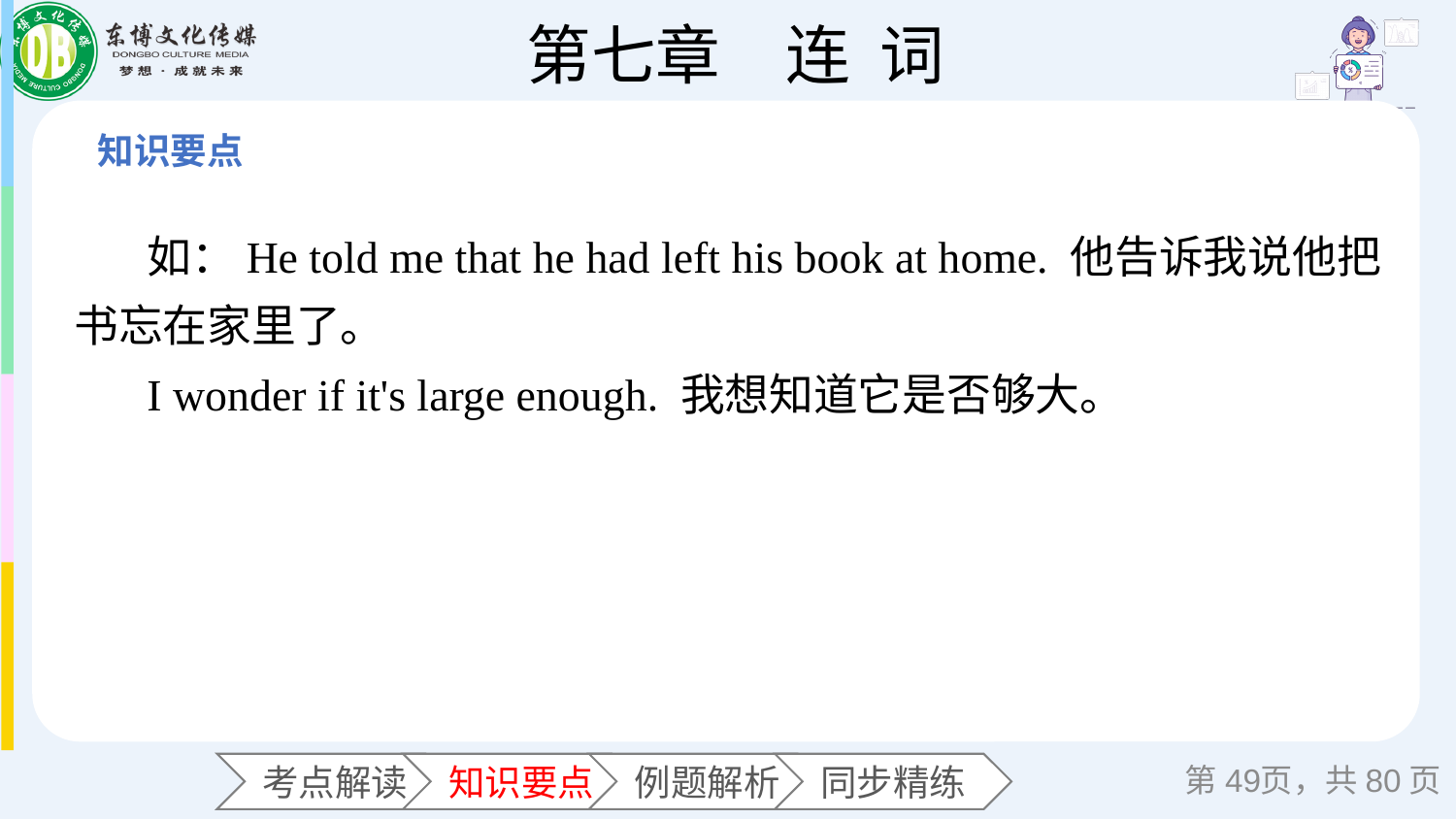

如：He told me that he had left his book at home. 他告诉我说他把书忘在家里了。
I wonder if it's large enough. 我想知道它是否够大。

第49页，共80页